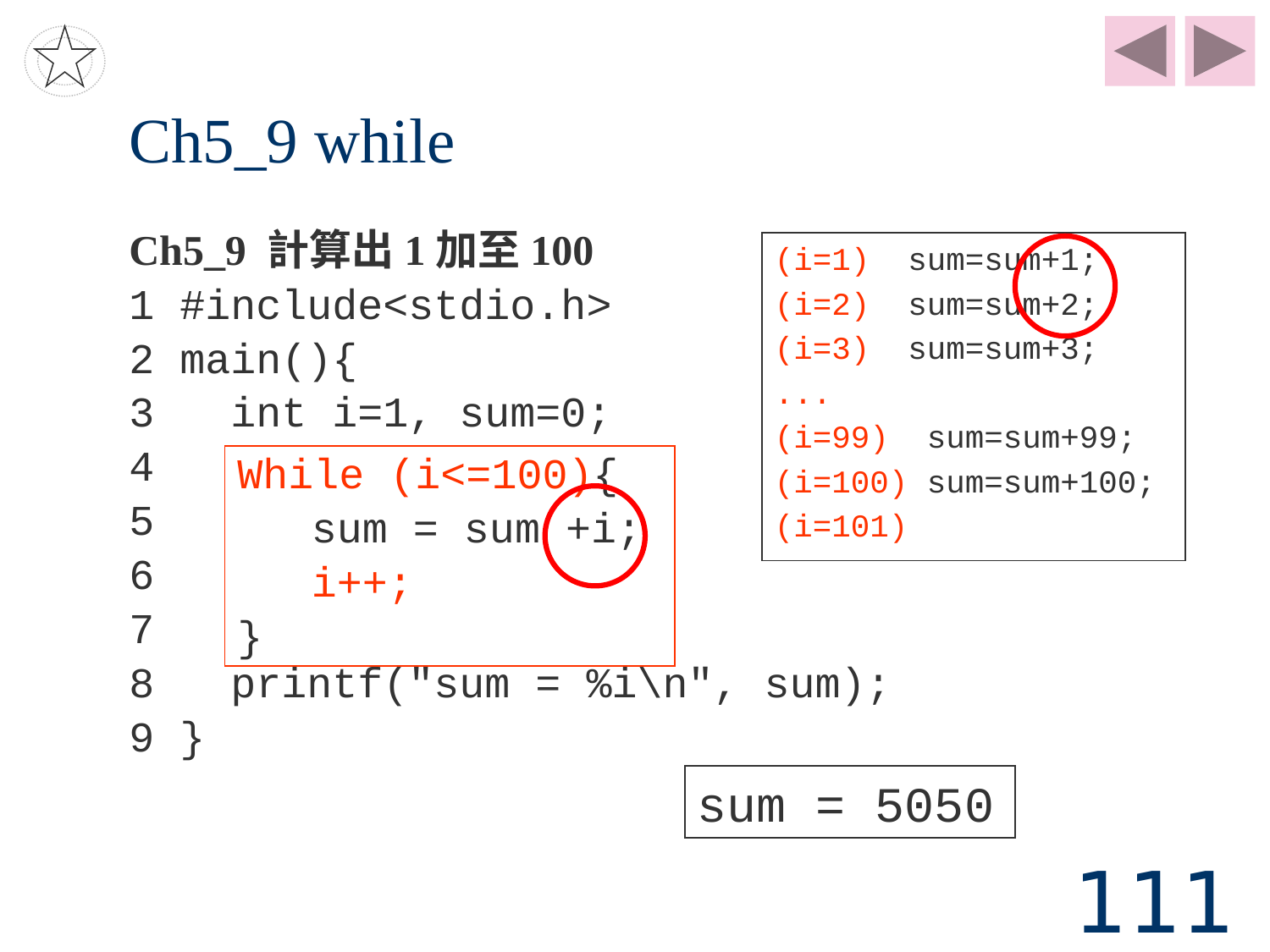

# Ch5_9 while
Ch5_9 計算出1加至100
1 #include<stdio.h>
2 main(){
3   int i=1, sum=0;
4
5
6
7
8   printf("sum = %i\n", sum);
9 }
(i=1)  sum=sum+1;
(i=2)  sum=sum+2;
(i=3)  sum=sum+3;
...
(i=99)  sum=sum+99;
(i=100) sum=sum+100;
(i=101)

While (i<=100){
	sum = sum +i;
	i++;
}

sum = 5050
111